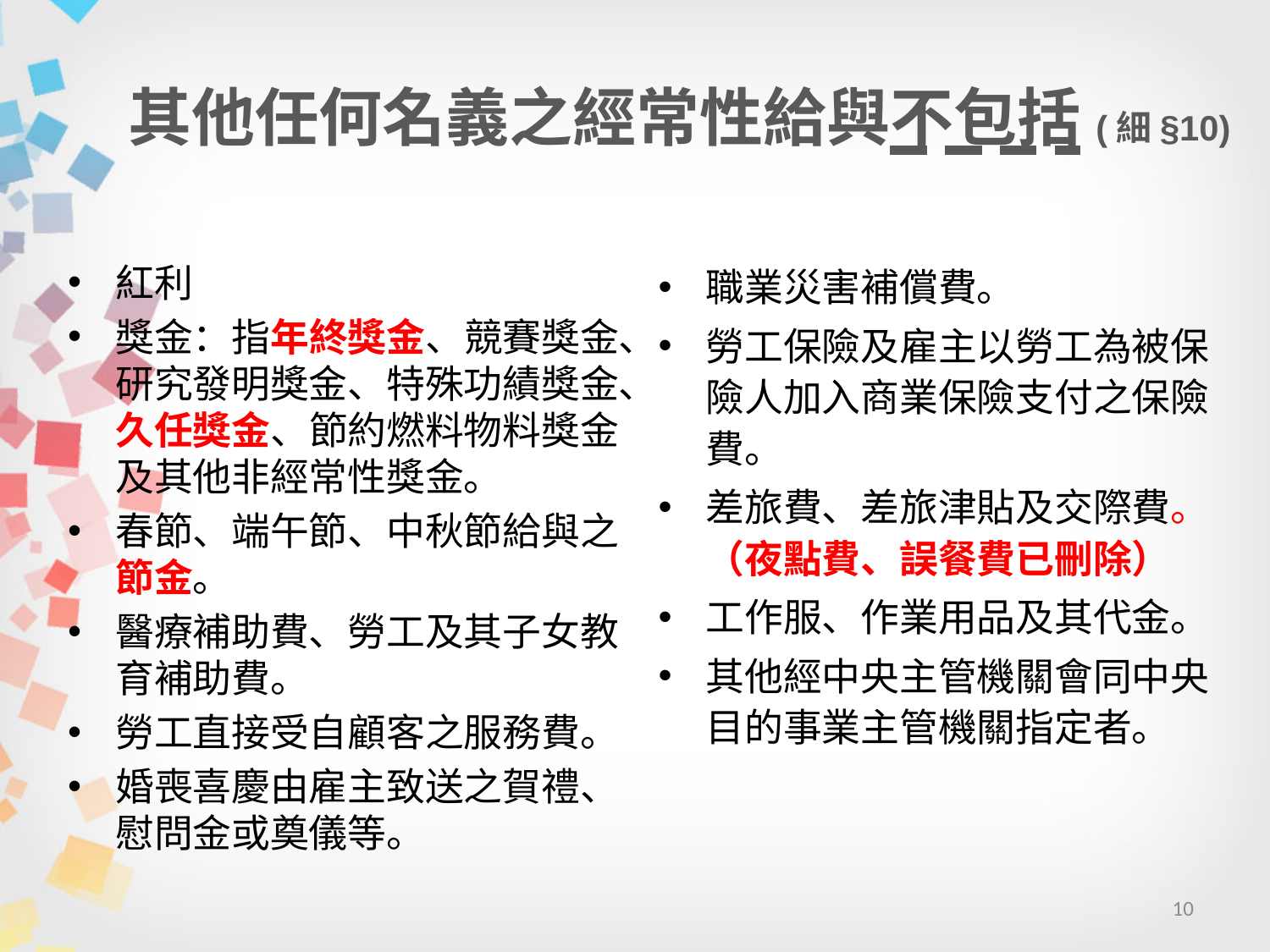

# 其他任何名義之經常性給與不包括(細§10)
紅利
獎金：指年終獎金、競賽獎金、研究發明獎金、特殊功績獎金、久任獎金、節約燃料物料獎金及其他非經常性獎金。
春節、端午節、中秋節給與之節金。
醫療補助費、勞工及其子女教育補助費。
勞工直接受自顧客之服務費。
婚喪喜慶由雇主致送之賀禮、慰問金或奠儀等。
職業災害補償費。
勞工保險及雇主以勞工為被保險人加入商業保險支付之保險費。
差旅費、差旅津貼及交際費。（夜點費、誤餐費已刪除）
工作服、作業用品及其代金。
其他經中央主管機關會同中央目的事業主管機關指定者。
10